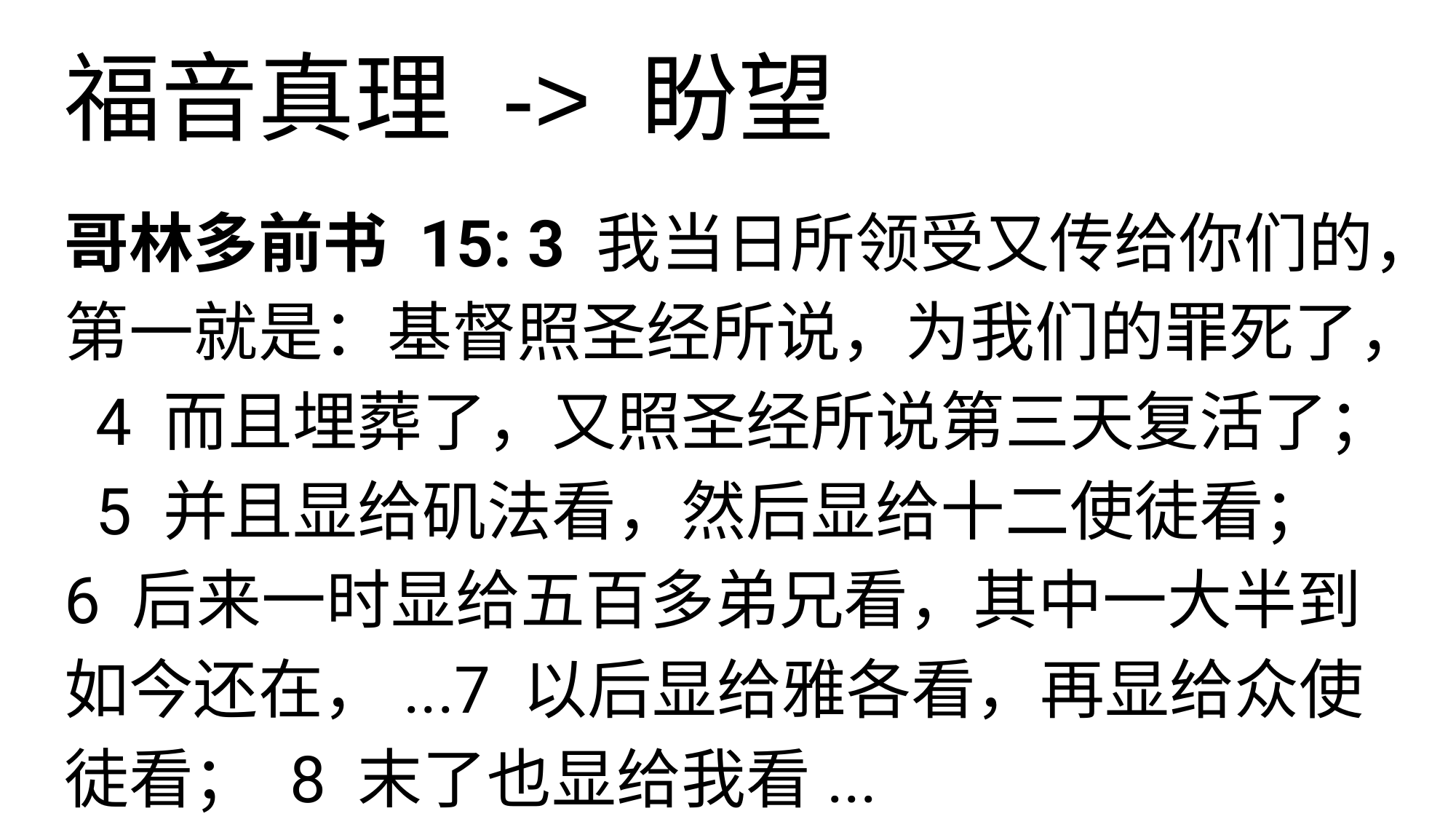

# 福音真理 -> 盼望
哥林多前书 15: 3 我当日所领受又传给你们的，第一就是：基督照圣经所说，为我们的罪死了， 4 而且埋葬了，又照圣经所说第三天复活了； 5 并且显给矶法看，然后显给十二使徒看； 6 后来一时显给五百多弟兄看，其中一大半到如今还在，...7 以后显给雅各看，再显给众使徒看； 8 末了也显给我看...